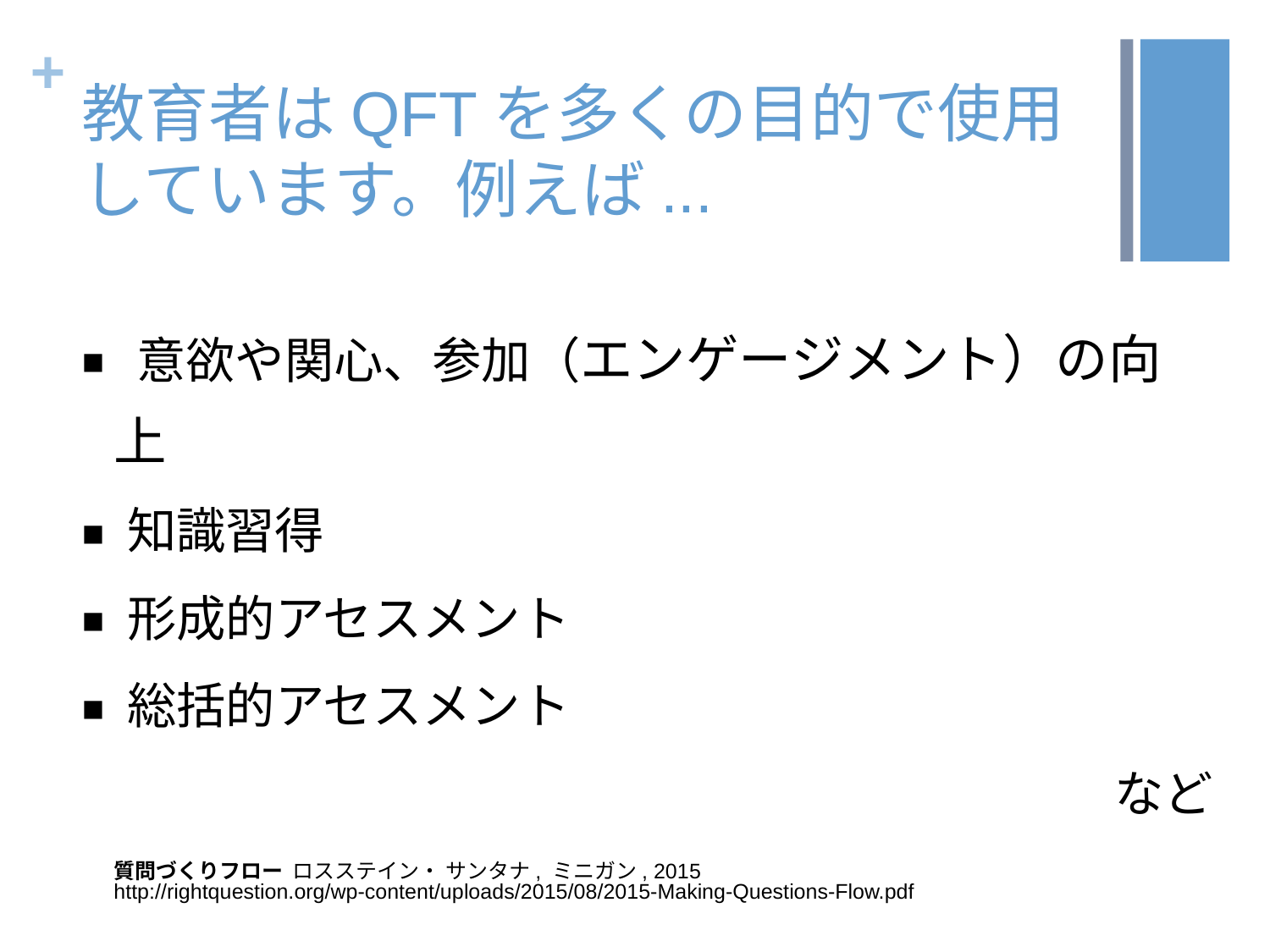

# 教育者はQFTを多くの目的で使用しています。例えば...
 意欲や関心、参加（エンゲージメント）の向上
 知識習得
 形成的アセスメント
 総括的アセスメント
 など

質問づくりフロー  ロスステイン・ サンタナ, ミニガン, 2015
http://rightquestion.org/wp-content/uploads/2015/08/2015-Making-Questions-Flow.pdf